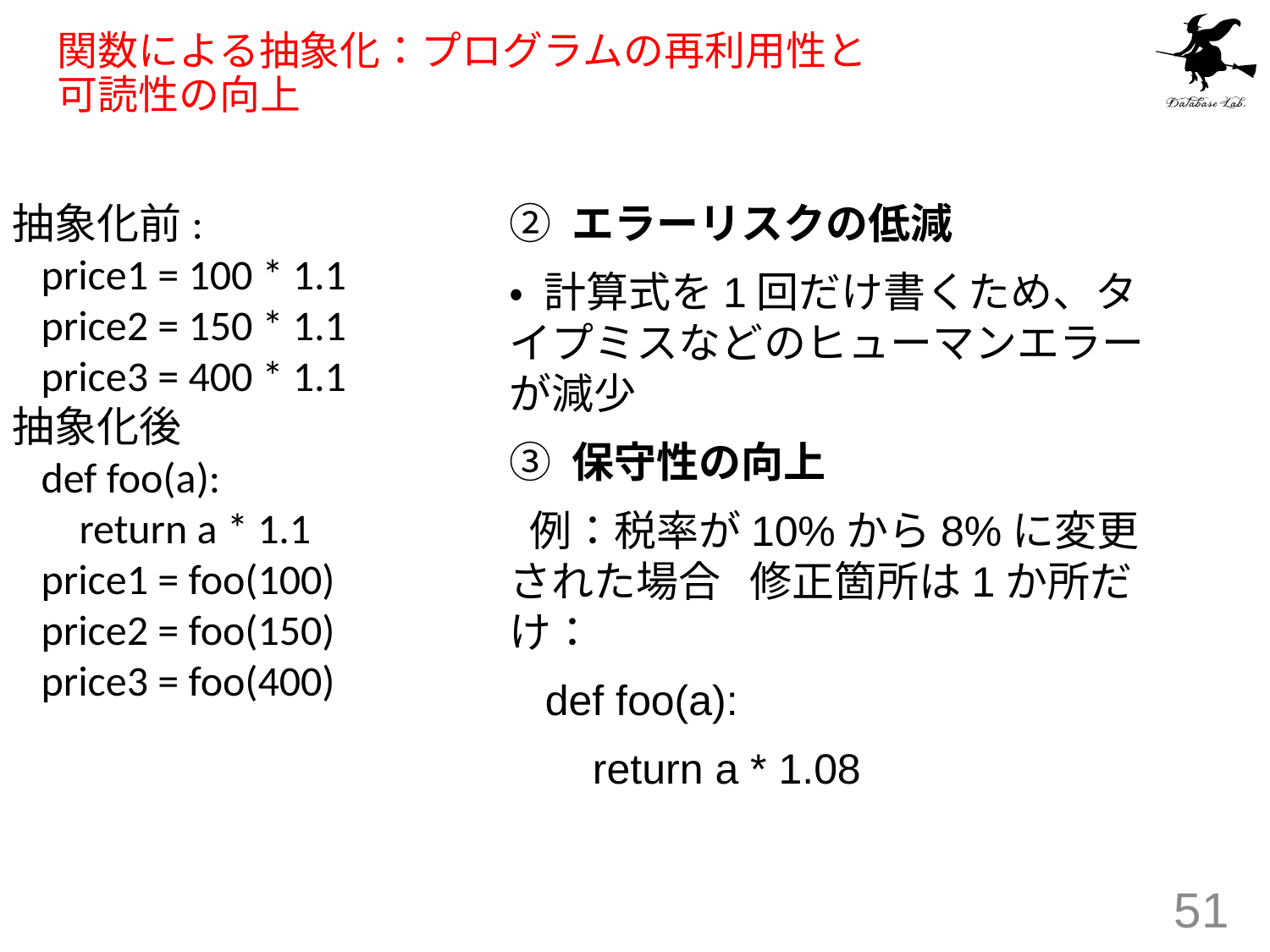

# 関数による抽象化：プログラムの再利用性と 可読性の向上
抽象化前:
   price1 = 100 * 1.1
   price2 = 150 * 1.1
   price3 = 400 * 1.1
抽象化後
   def foo(a):
       return a * 1.1
   price1 = foo(100)
   price2 = foo(150)
   price3 = foo(400)
② エラーリスクの低減
• 計算式を1回だけ書くため、タイプミスなどのヒューマンエラーが減少
③ 保守性の向上
 例：税率が10%から8%に変更された場合   修正箇所は1か所だけ：
   def foo(a):
       return a * 1.08
51